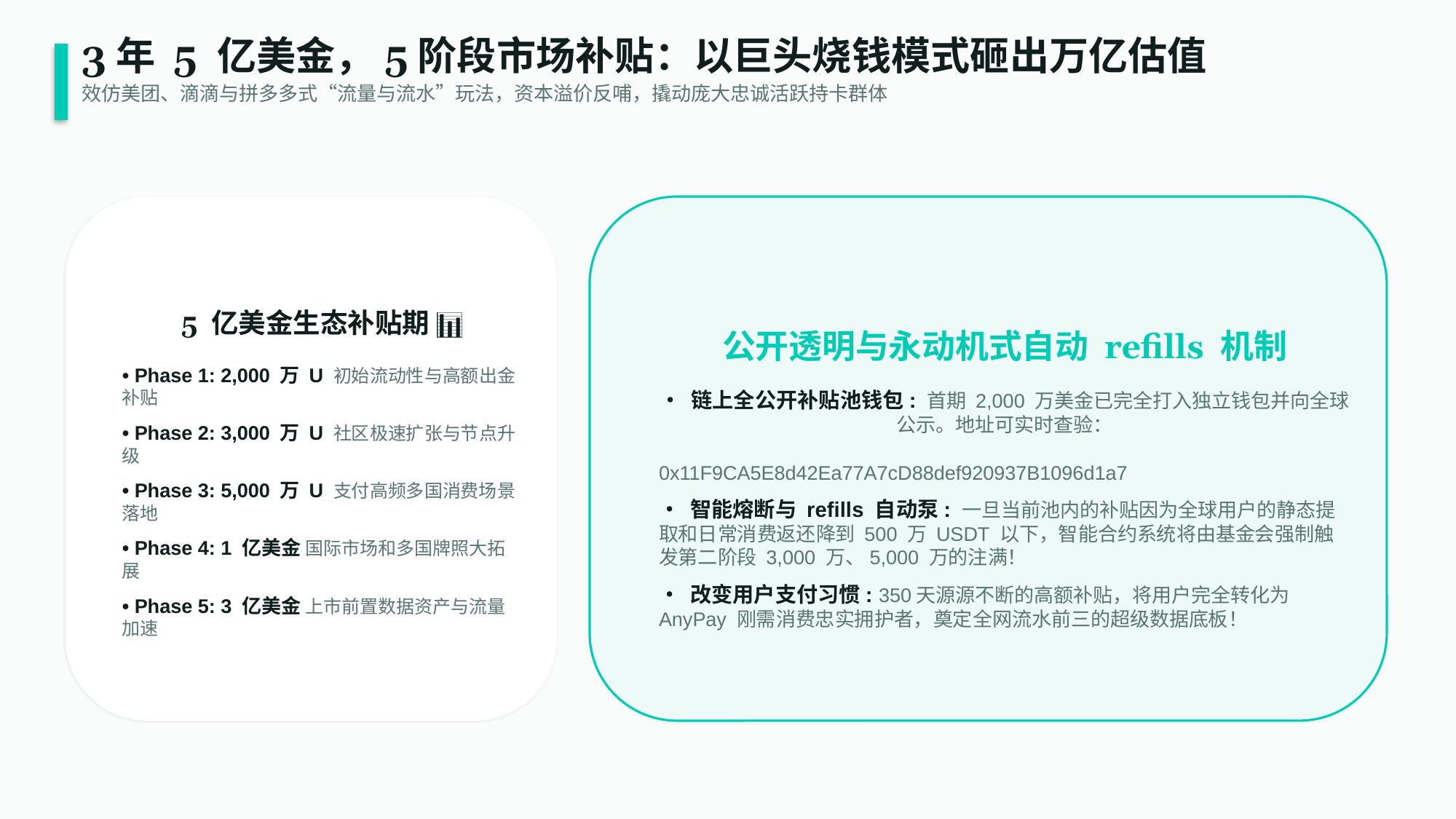

3年 5 亿美金，5阶段市场补贴：以巨头烧钱模式砸出万亿估值
效仿美团、滴滴与拼多多式“流量与流水”玩法，资本溢价反哺，撬动庞大忠诚活跃持卡群体

5 亿美金生态补贴期 📊
• Phase 1: 2,000 万 U 初始流动性与高额出金补贴
• Phase 2: 3,000 万 U 社区极速扩张与节点升级
• Phase 3: 5,000 万 U 支付高频多国消费场景落地
• Phase 4: 1 亿美金 国际市场和多国牌照大拓展
• Phase 5: 3 亿美金 上市前置数据资产与流量加速
公开透明与永动机式自动 refills 机制
• 链上全公开补贴池钱包: 首期 2,000 万美金已完全打入独立钱包并向全球公示。地址可实时查验：
0x11F9CA5E8d42Ea77A7cD88def920937B1096d1a7
• 智能熔断与 refills 自动泵: 一旦当前池内的补贴因为全球用户的静态提取和日常消费返还降到 500 万 USDT 以下，智能合约系统将由基金会强制触发第二阶段 3,000 万、5,000 万的注满！
• 改变用户支付习惯: 350天源源不断的高额补贴，将用户完全转化为 AnyPay 刚需消费忠实拥护者，奠定全网流水前三的超级数据底板！